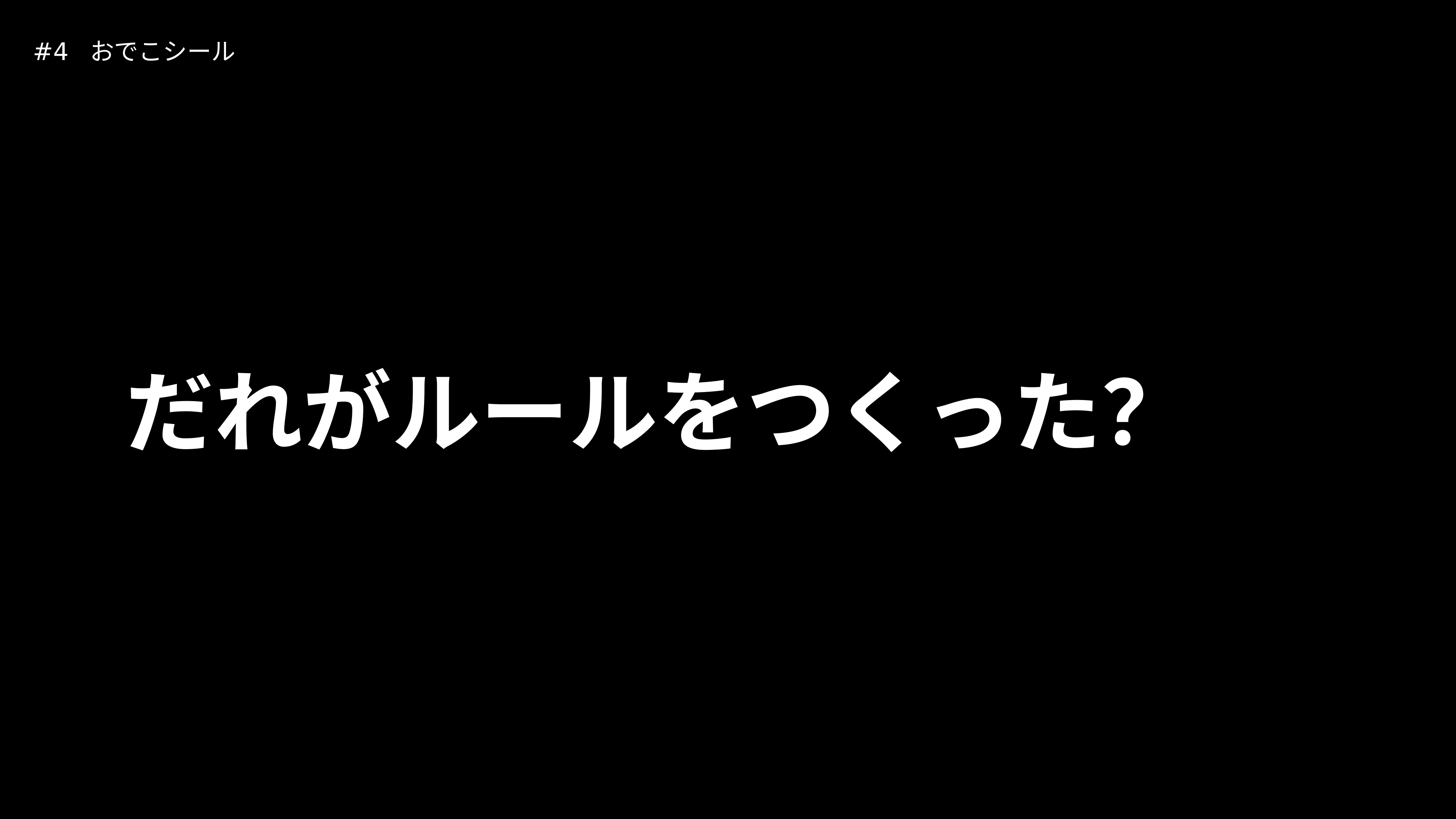

| #4 おでこシール |  |
| --- | --- |
だれがルールをつくった？